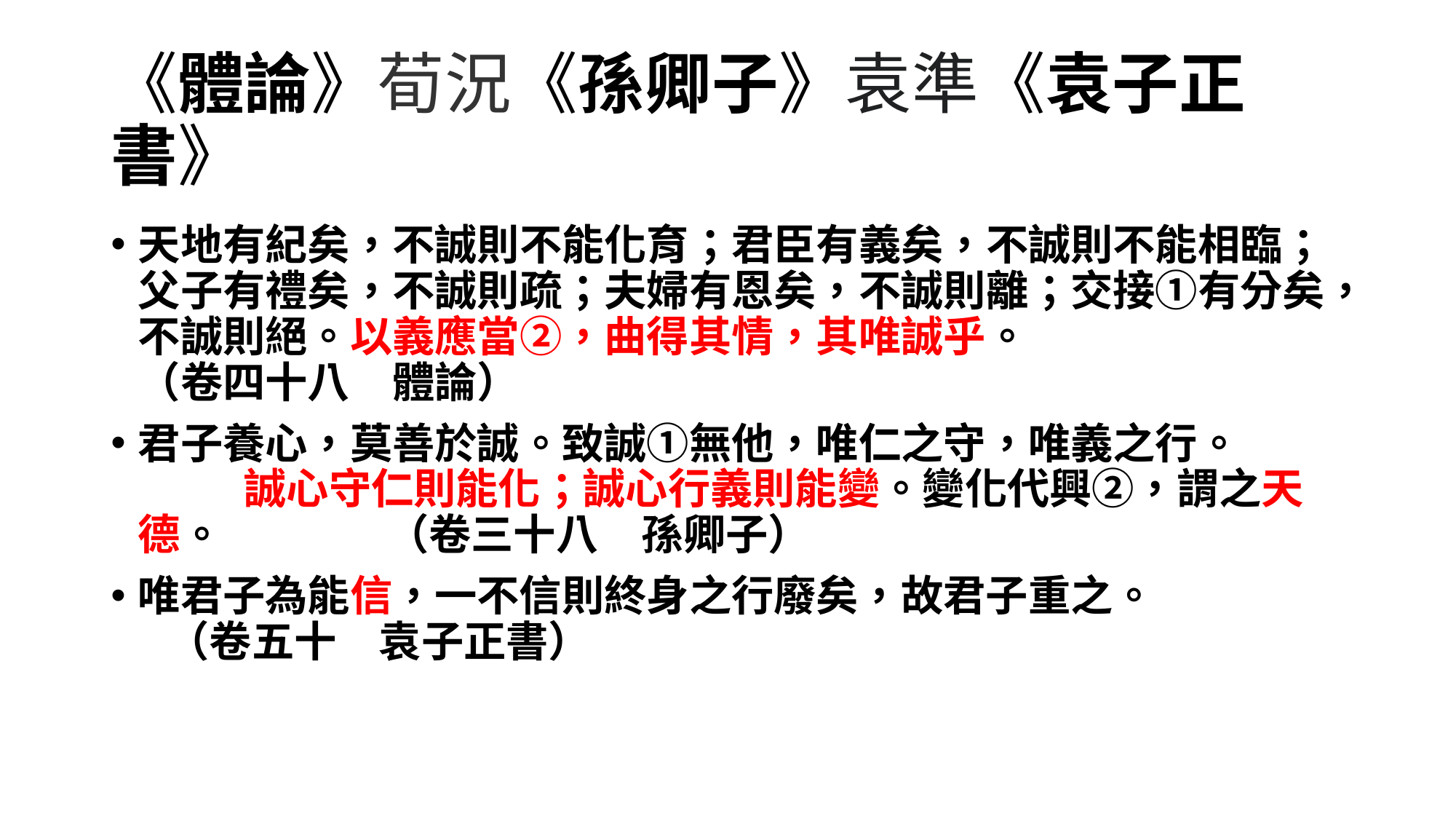

# 《體論》荀況《孫卿子》袁準《袁子正書》
天地有紀矣，不誠則不能化育；君臣有義矣，不誠則不能相臨；父子有禮矣，不誠則疏；夫婦有恩矣，不誠則離；交接①有分矣，不誠則絕。以義應當②，曲得其情，其唯誠乎。                               （卷四十八　體論）
君子養心，莫善於誠。致誠①無他，唯仁之守，唯義之行。                      誠心守仁則能化；誠心行義則能變。變化代興②，謂之天德。                 （卷三十八　孫卿子）
唯君子為能信，一不信則終身之行廢矣，故君子重之。                       （卷五十　袁子正書）